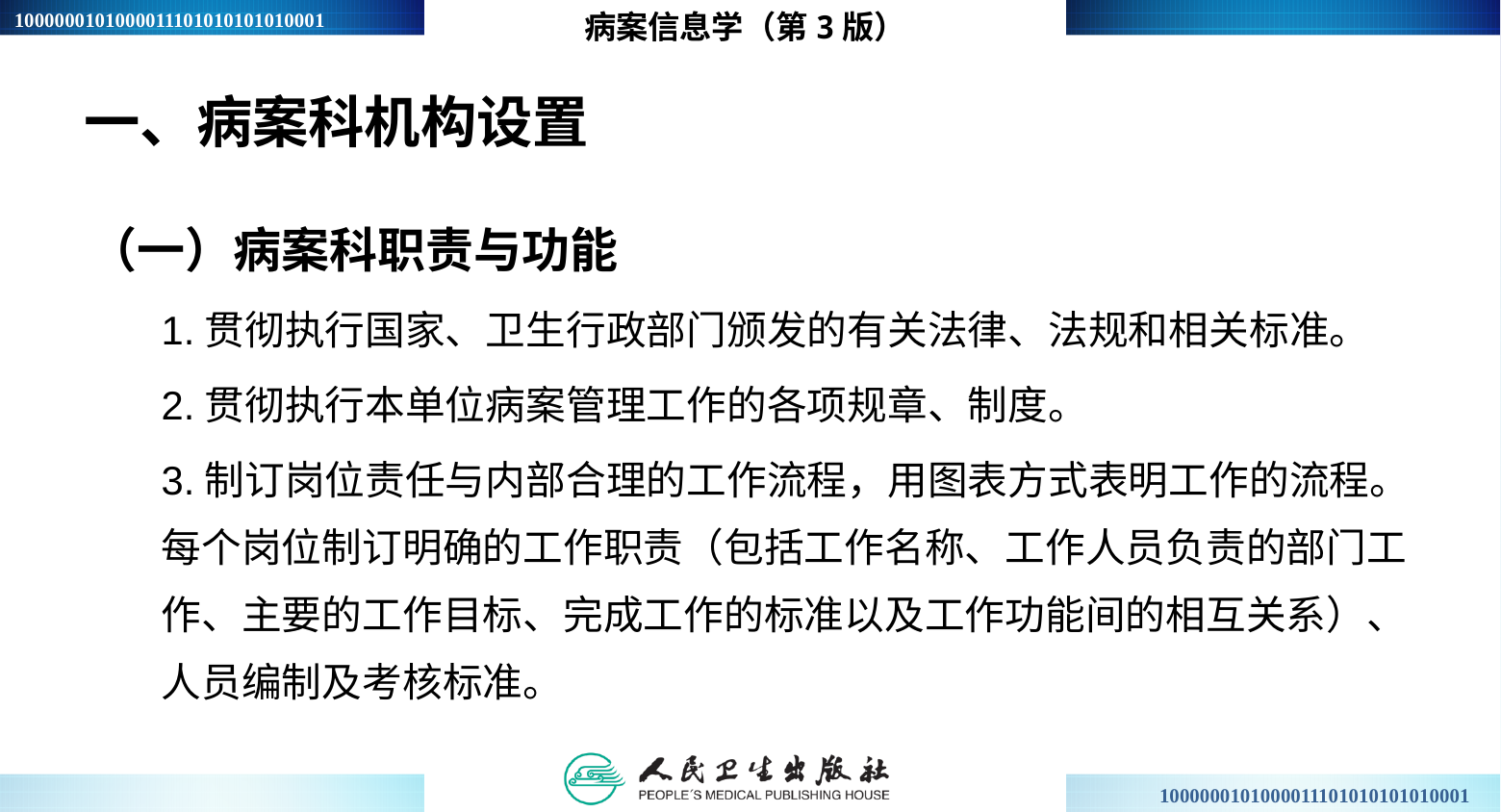

病案信息学（第3版）
# 一、病案科机构设置
（一）病案科职责与功能
1.贯彻执行国家、卫生行政部门颁发的有关法律、法规和相关标准。
2.贯彻执行本单位病案管理工作的各项规章、制度。
3.制订岗位责任与内部合理的工作流程，用图表方式表明工作的流程。每个岗位制订明确的工作职责（包括工作名称、工作人员负责的部门工作、主要的工作目标、完成工作的标准以及工作功能间的相互关系）、人员编制及考核标准。